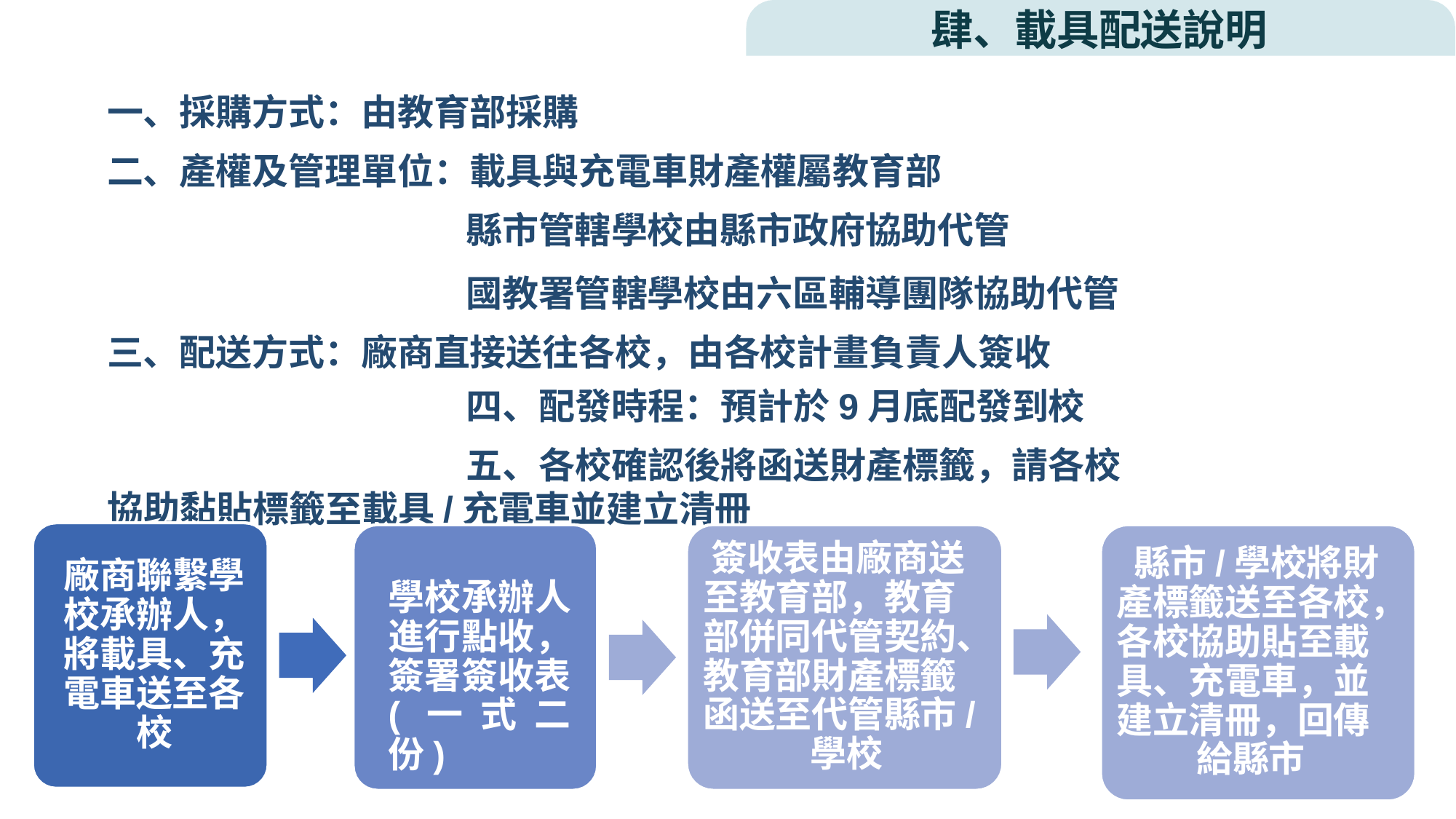

# 肆、載具配送說明
一、採購方式：由教育部採購
二、產權及管理單位：載具與充電車財產權屬教育部
縣市管轄學校由縣市政府協助代管
國教署管轄學校由六區輔導團隊協助代管三、配送方式：廠商直接送往各校，由各校計畫負責人簽收
四、配發時程：預計於9月底配發到校
五、各校確認後將函送財產標籤，請各校協助黏貼標籤至載具/充電車並建立清冊

簽收表由廠商送至教育部，教育 部併同代管契約、教育部財產標籤 函送至代管縣市/
學校
縣市/學校將財 產標籤送至各校，各校協助貼至載 具、充電車，並 建立清冊，回傳
廠商聯繫學校承辦人，將載具、充電車送至各校
學校承辦人進行點收，簽署簽收表 (一式二份)

給縣市
21